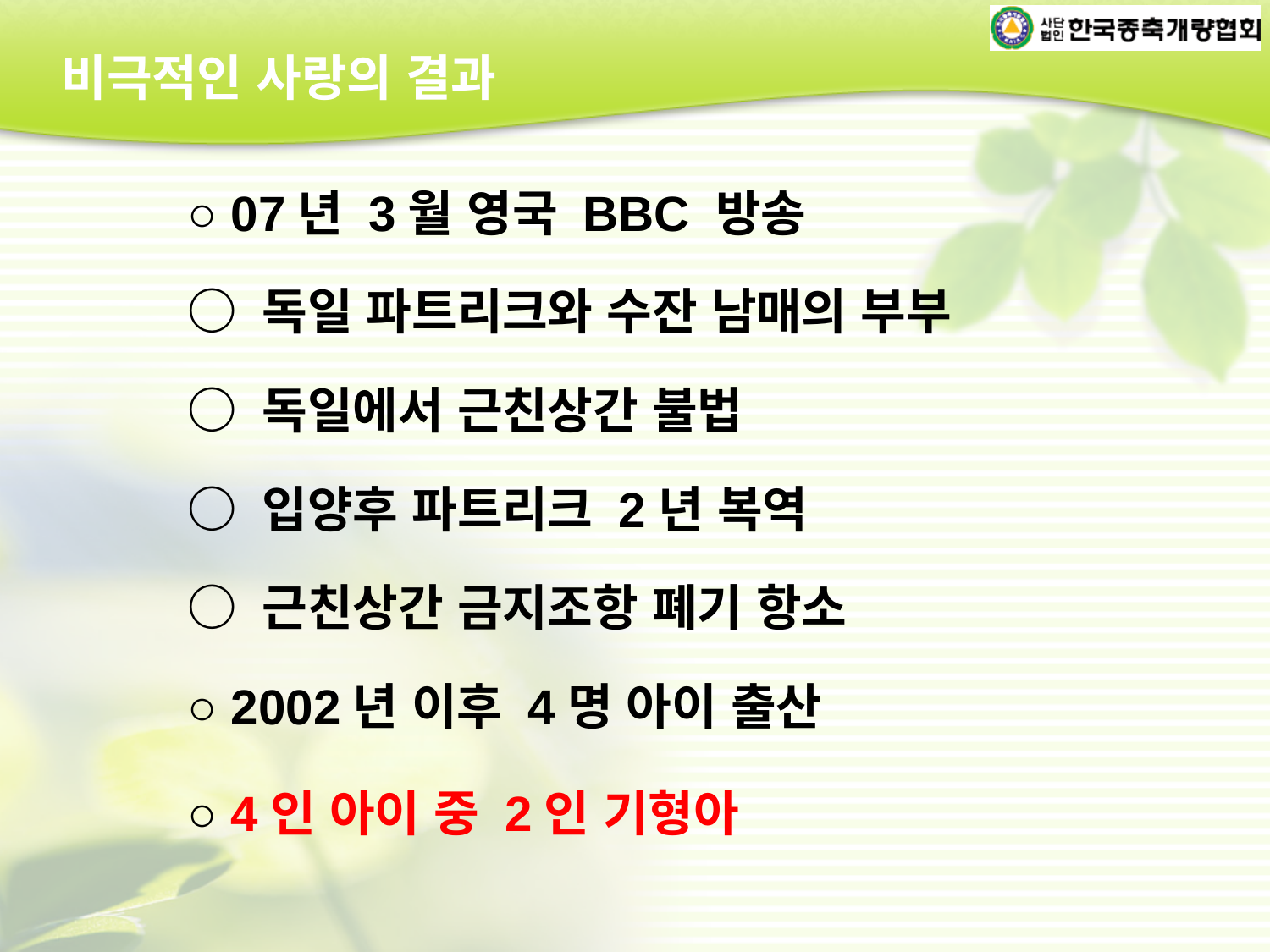

비극적인 사랑의 결과
○ 07년 3월 영국 BBC 방송
○ 독일 파트리크와 수잔 남매의 부부
○ 독일에서 근친상간 불법
○ 입양후 파트리크 2년 복역
○ 근친상간 금지조항 폐기 항소
○ 2002년 이후 4명 아이 출산
○ 4인 아이 중 2인 기형아